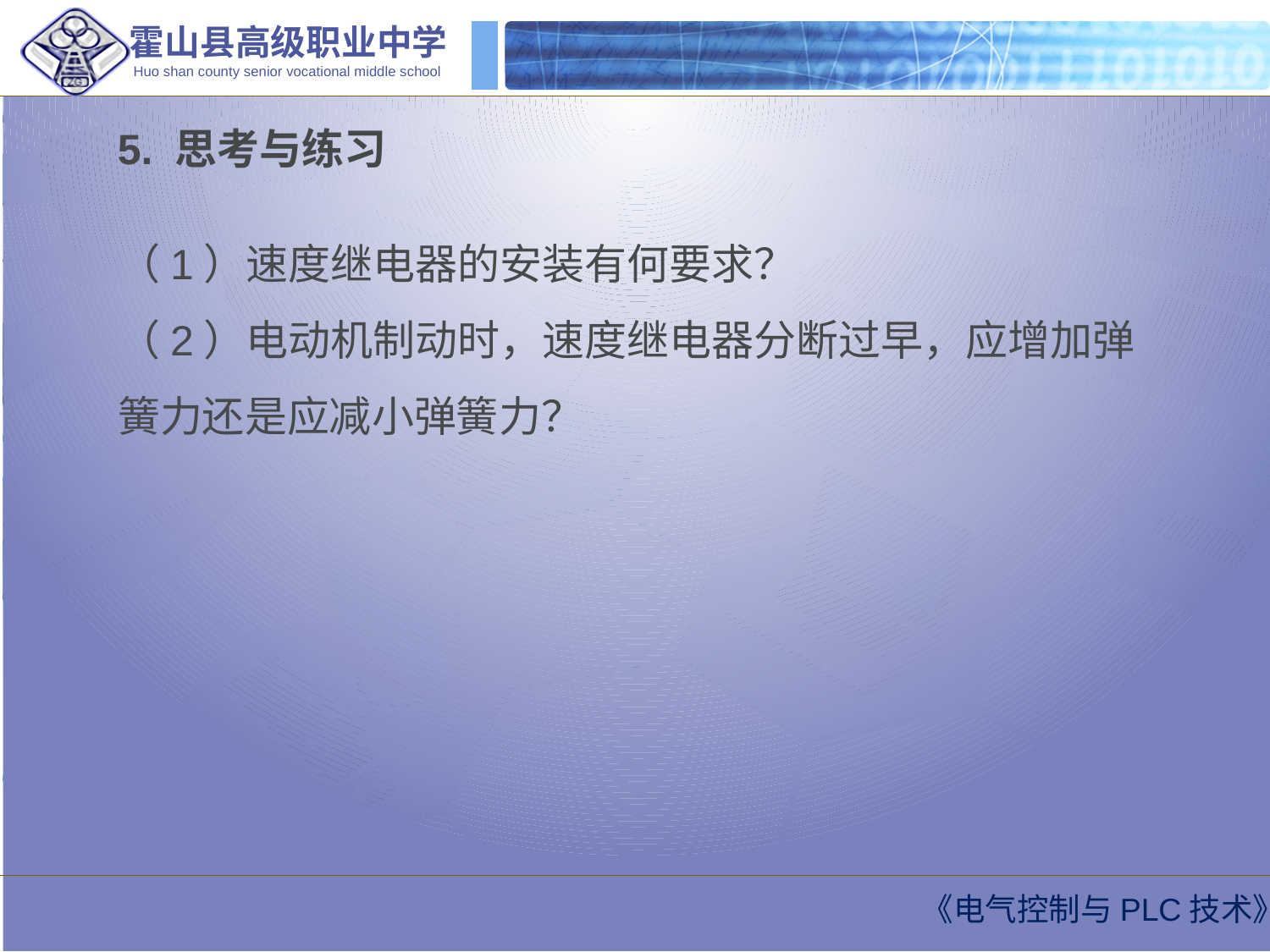

5. 思考与练习
（1）速度继电器的安装有何要求？
（2）电动机制动时，速度继电器分断过早，应增加弹簧力还是应减小弹簧力？